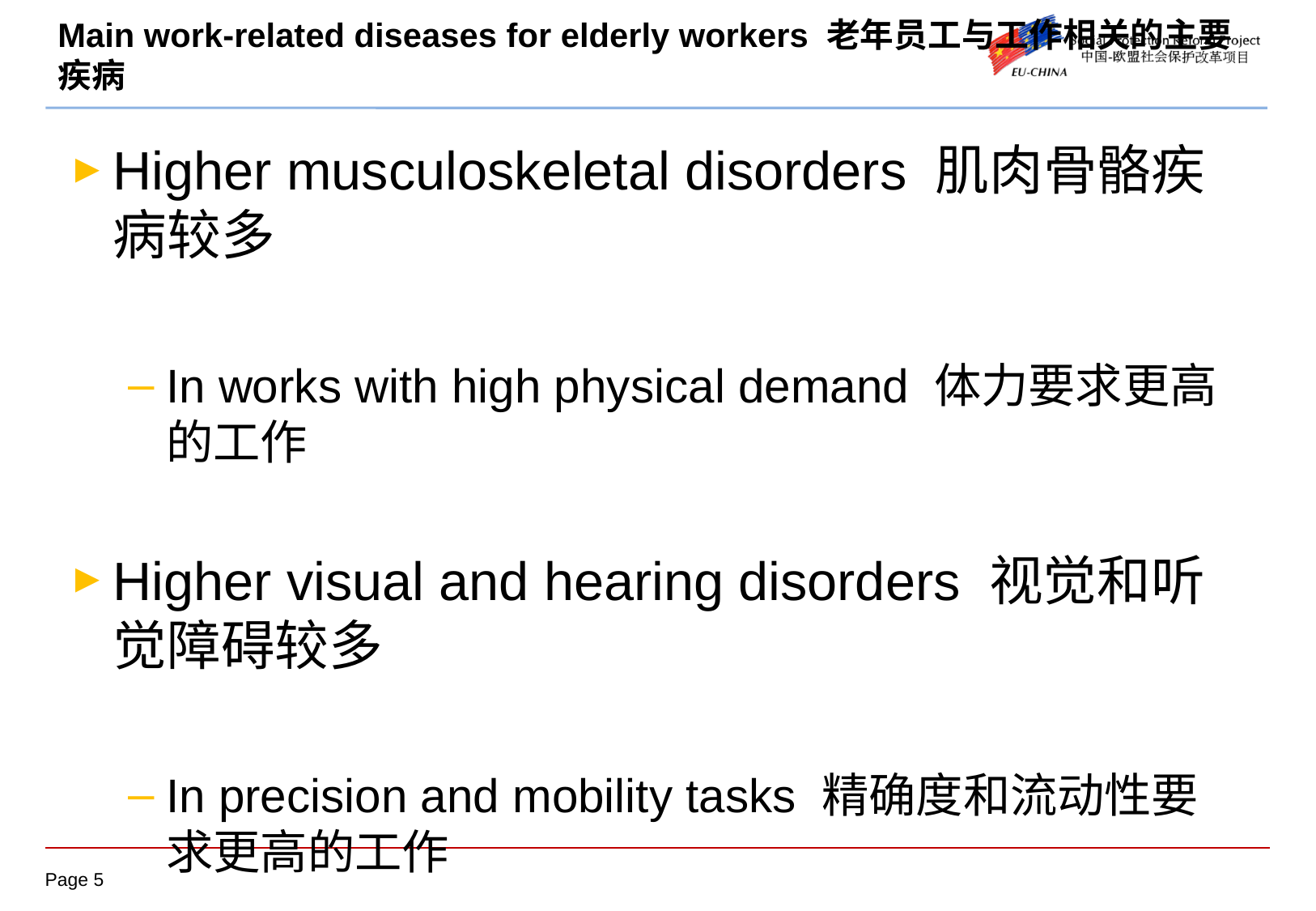

# Main work-related diseases for elderly workers 老年员工与工作相关的主要疾病
Higher musculoskeletal disorders 肌肉骨骼疾病较多

In works with high physical demand 体力要求更高的工作

Higher visual and hearing disorders 视觉和听觉障碍较多

In precision and mobility tasks 精确度和流动性要求更高的工作